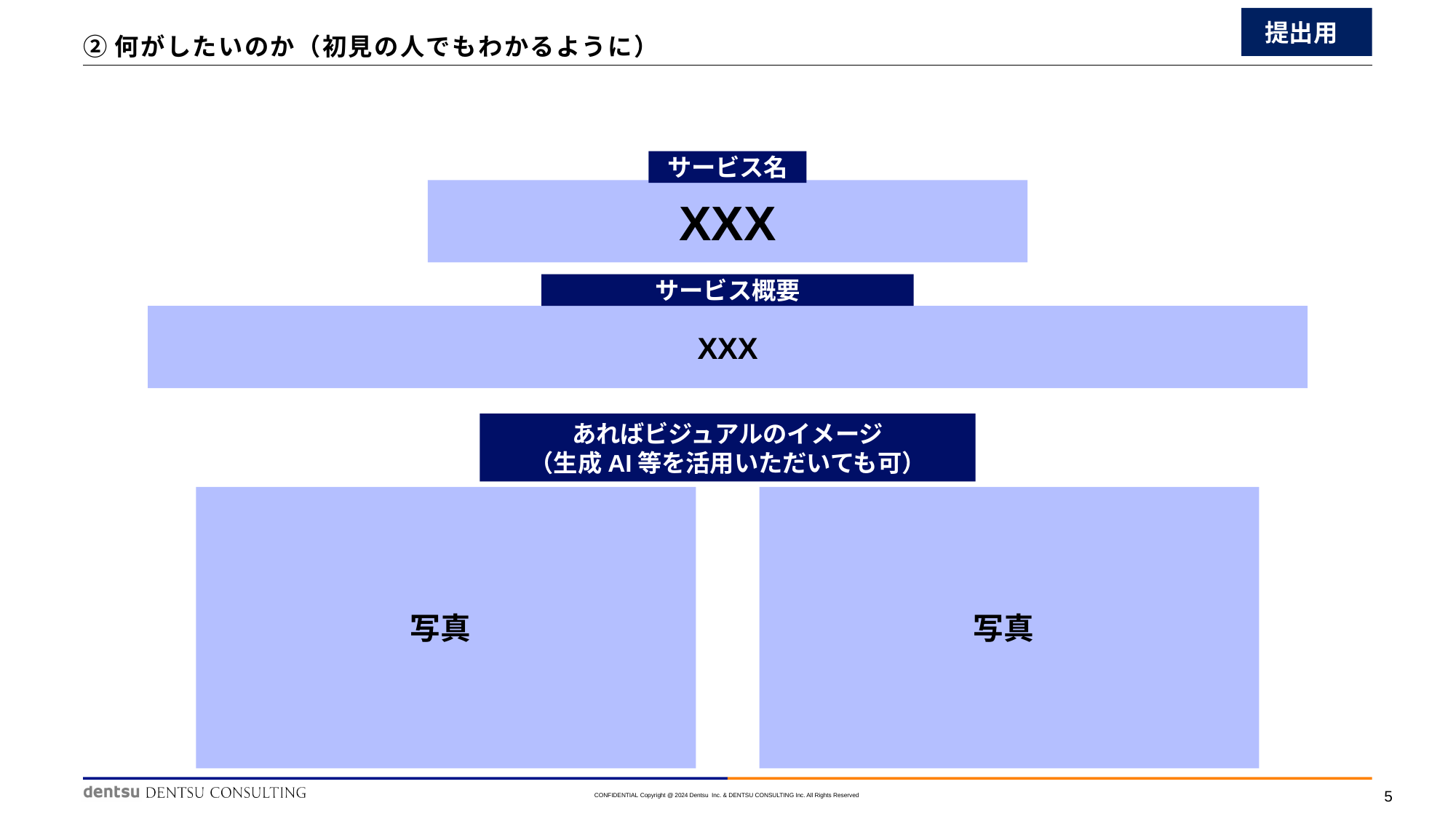

提出用
# ②何がしたいのか（初見の人でもわかるように）
サービス名
XXX
サービス概要
XXX
あればビジュアルのイメージ
（生成AI等を活用いただいても可）
写真
写真